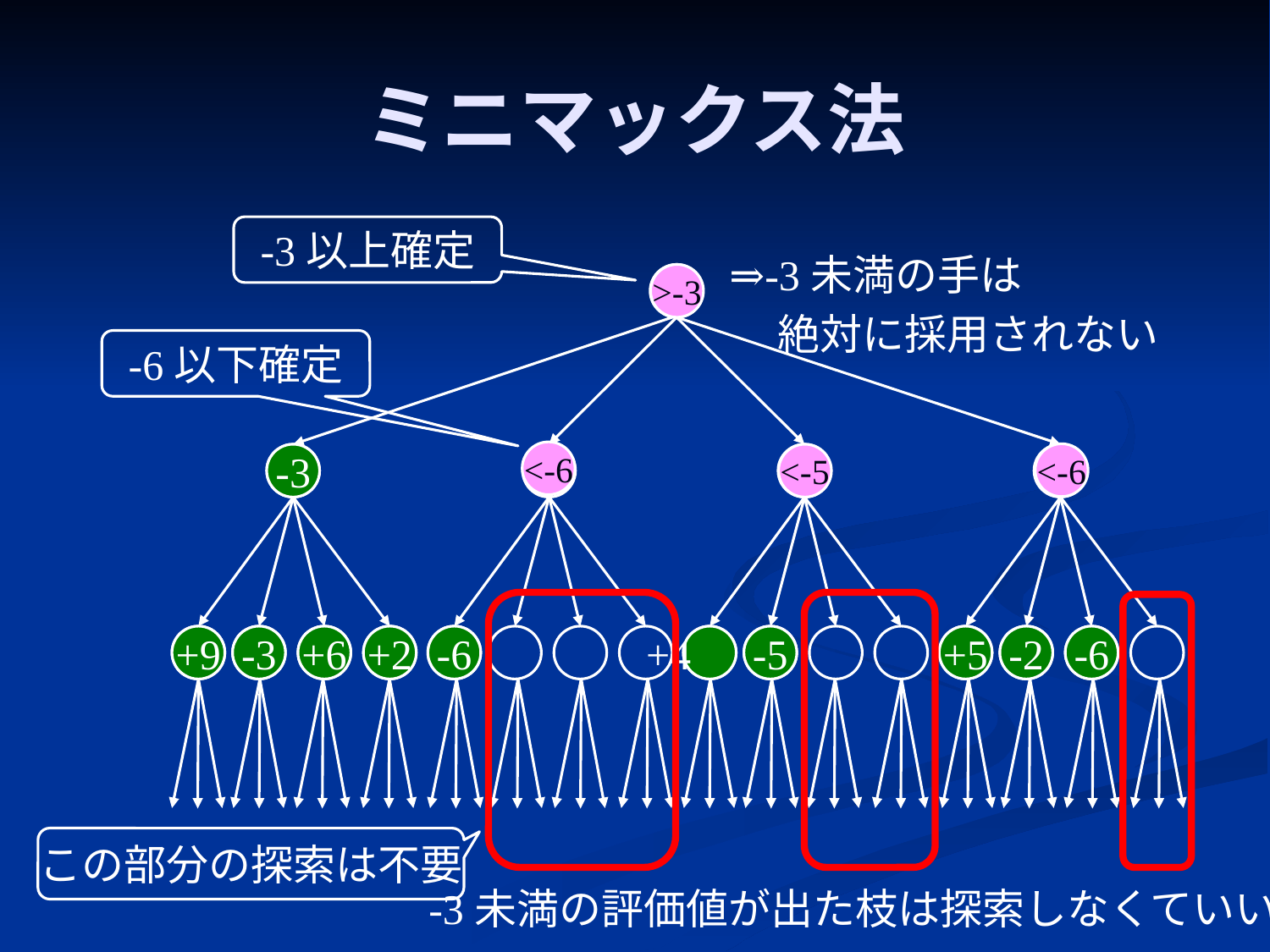

# ミニマックス法
-3以上確定
⇒-3未満の手は
    絶対に採用されない

>-3
-6以下確定
<-6
<-6

-3

<-5

+9
-3
+6
+2

-6

+4

-5

+5

-2

-6

この部分の探索は不要
-3未満の評価値が出た枝は探索しなくていい